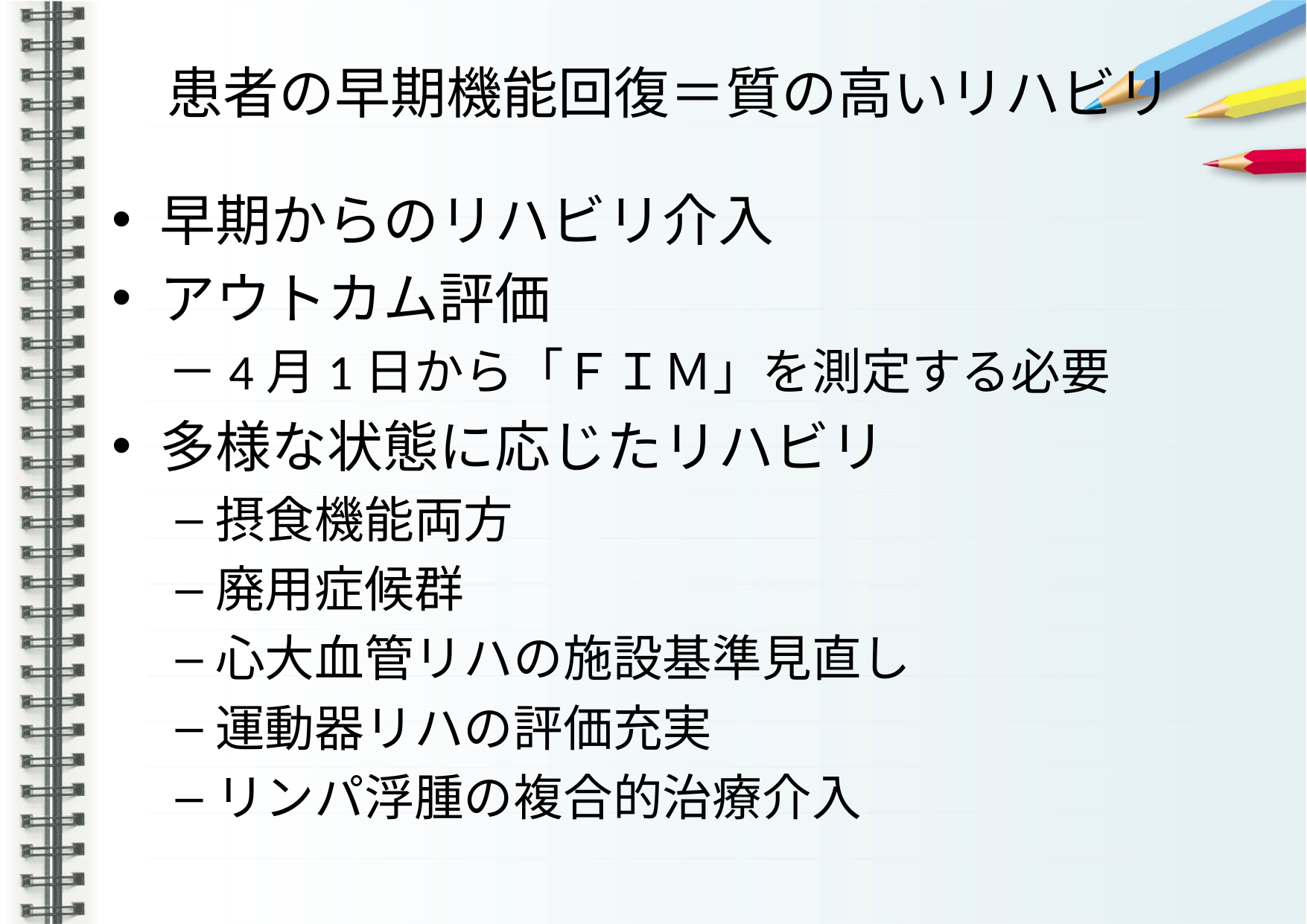

# 患者の早期機能回復＝質の高いリハビリ
早期からのリハビリ介入
アウトカム評価
－4月1日から「ＦＩＭ」を測定する必要
多様な状態に応じたリハビリ
摂食機能両方
廃用症候群
心大血管リハの施設基準見直し
運動器リハの評価充実
リンパ浮腫の複合的治療介入